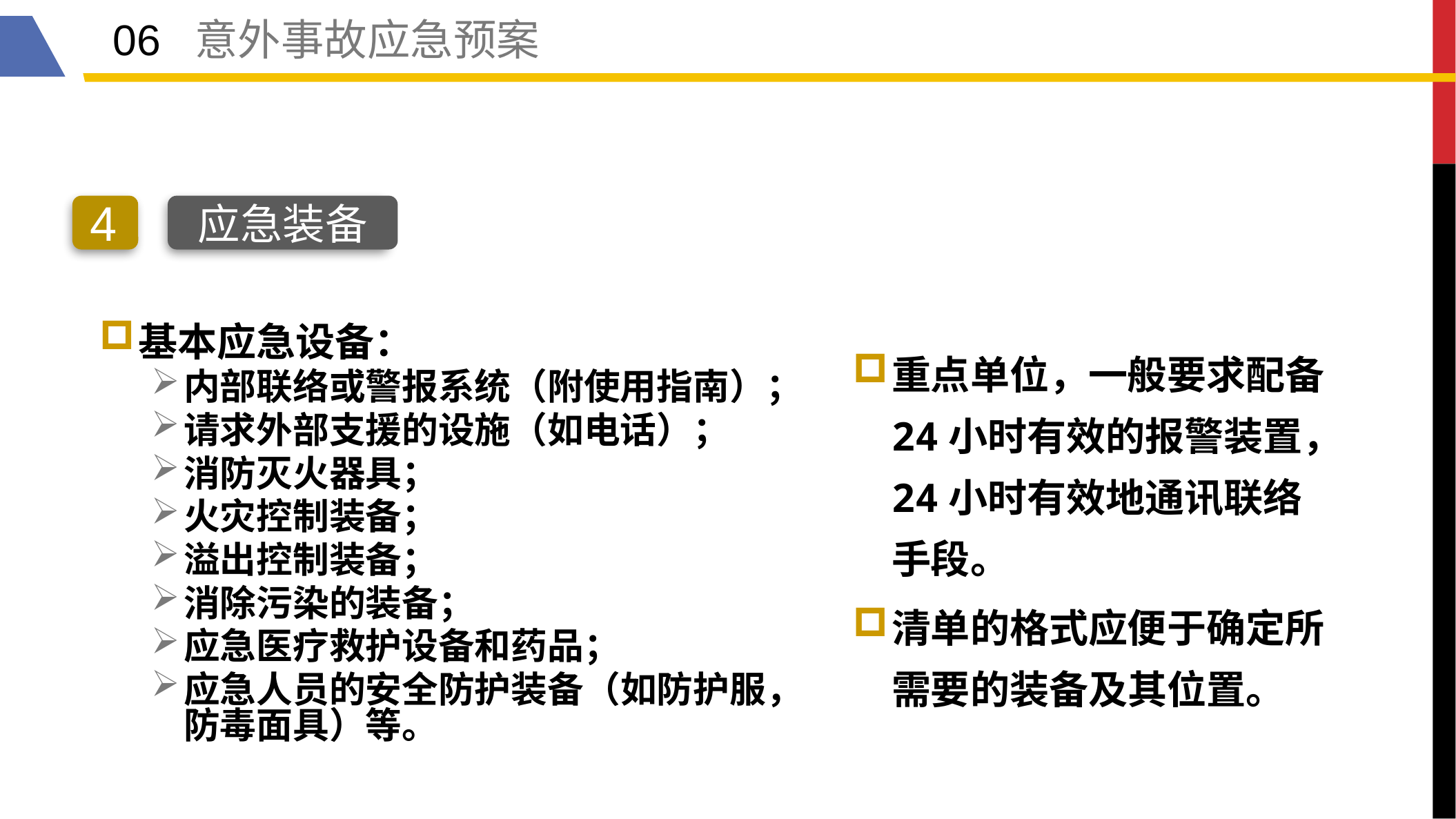

06  意外事故应急预案

4

应急装备

基本应急设备：
内部联络或警报系统（附使用指南）；
请求外部支援的设施（如电话）；
消防灭火器具；
火灾控制装备；
溢出控制装备；
消除污染的装备；
应急医疗救护设备和药品；
应急人员的安全防护装备（如防护服，防毒面具）等。
重点单位，一般要求配备24小时有效的报警装置，24小时有效地通讯联络手段。
清单的格式应便于确定所需要的装备及其位置。